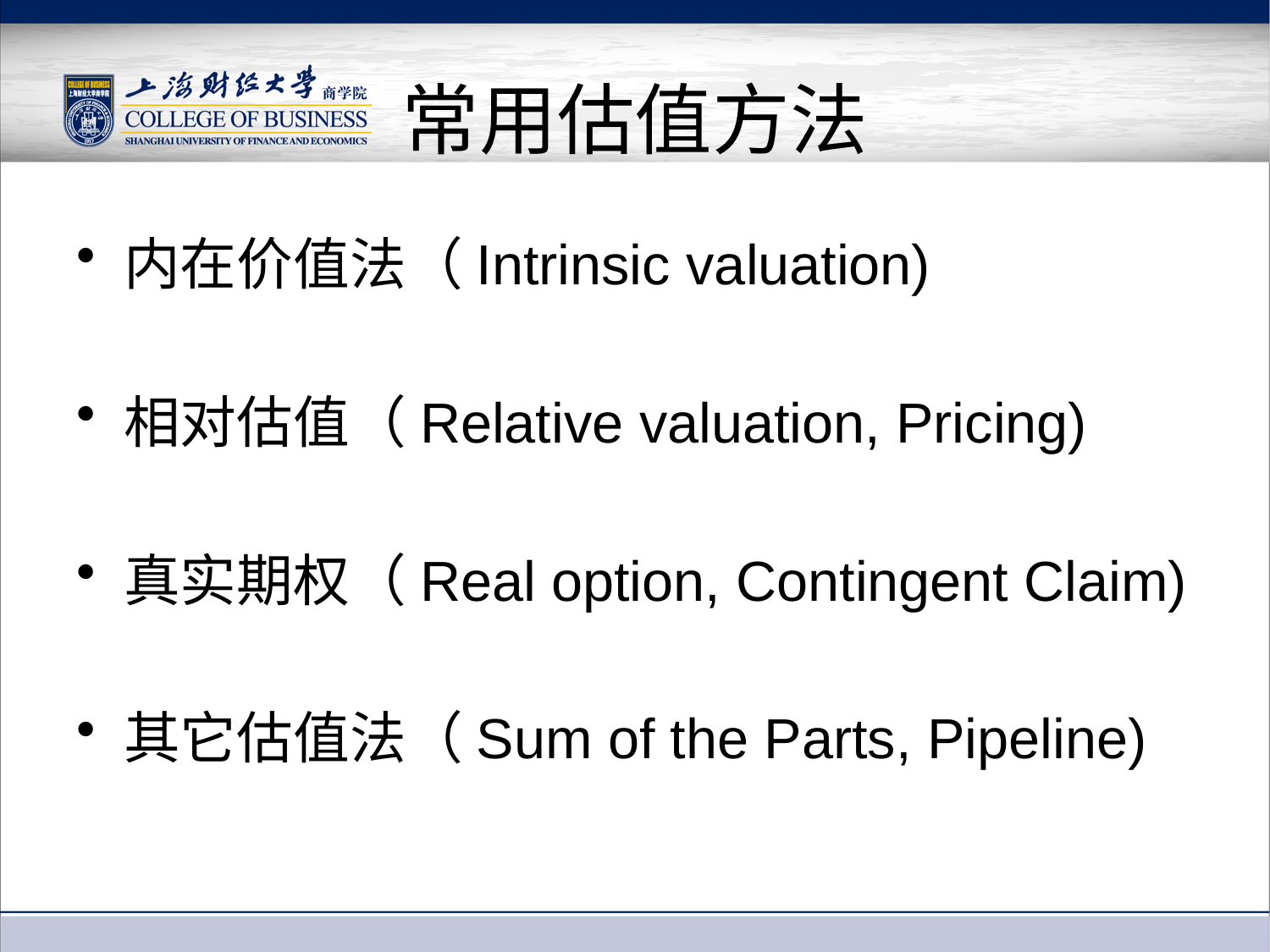

# 常用估值方法
内在价值法（Intrinsic valuation)

相对估值（Relative valuation, Pricing)

真实期权（Real option, Contingent Claim)

其它估值法（Sum of the Parts, Pipeline)